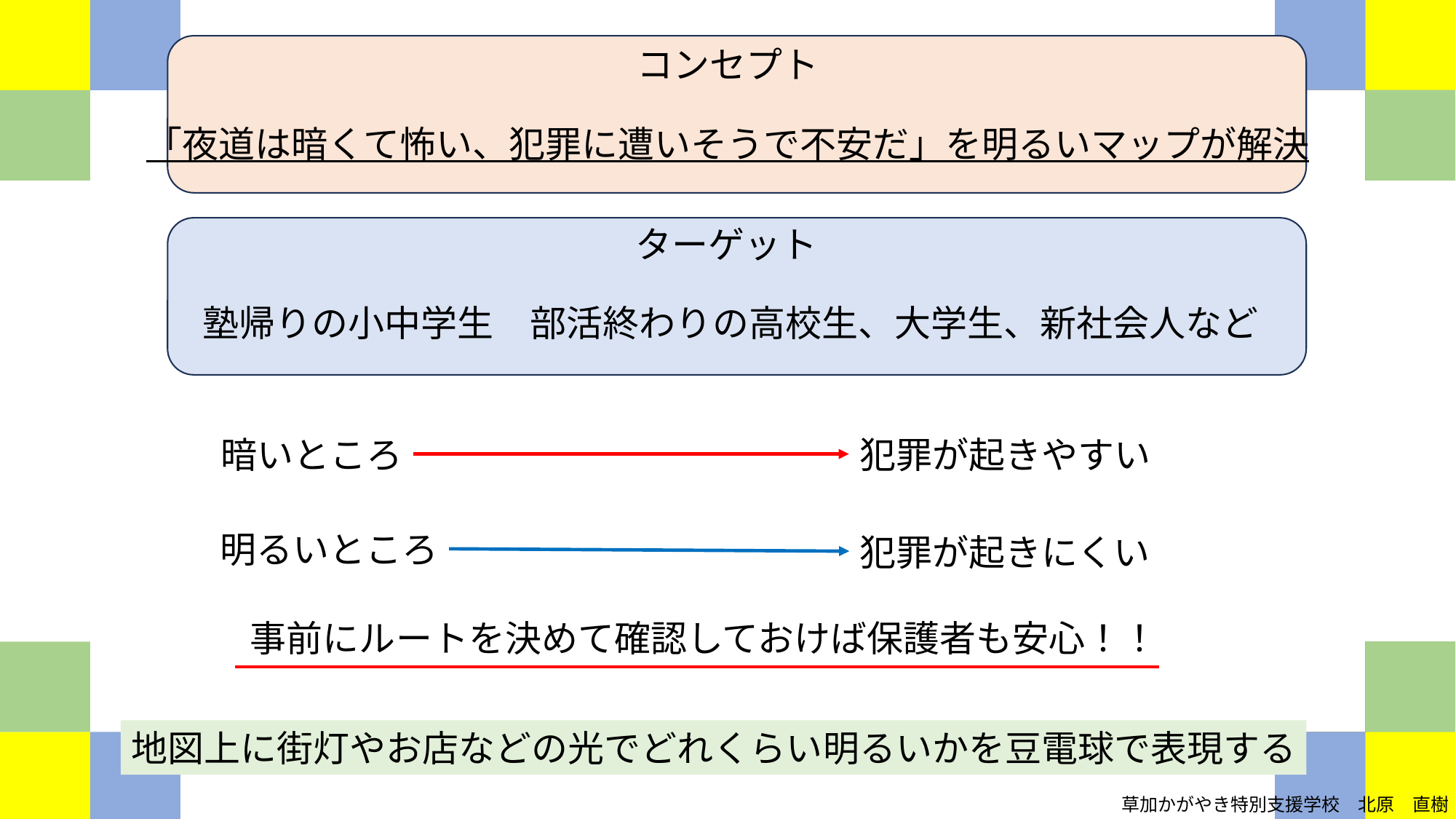

コンセプト
「夜道は暗くて怖い、犯罪に遭いそうで不安だ」を明るいマップが解決
ターゲット

塾帰りの小中学生　部活終わりの高校生、大学生、新社会人など
犯罪が起きやすい
暗いところ
明るいところ
犯罪が起きにくい
事前にルートを決めて確認しておけば保護者も安心！！
地図上に街灯やお店などの光でどれくらい明るいかを豆電球で表現する